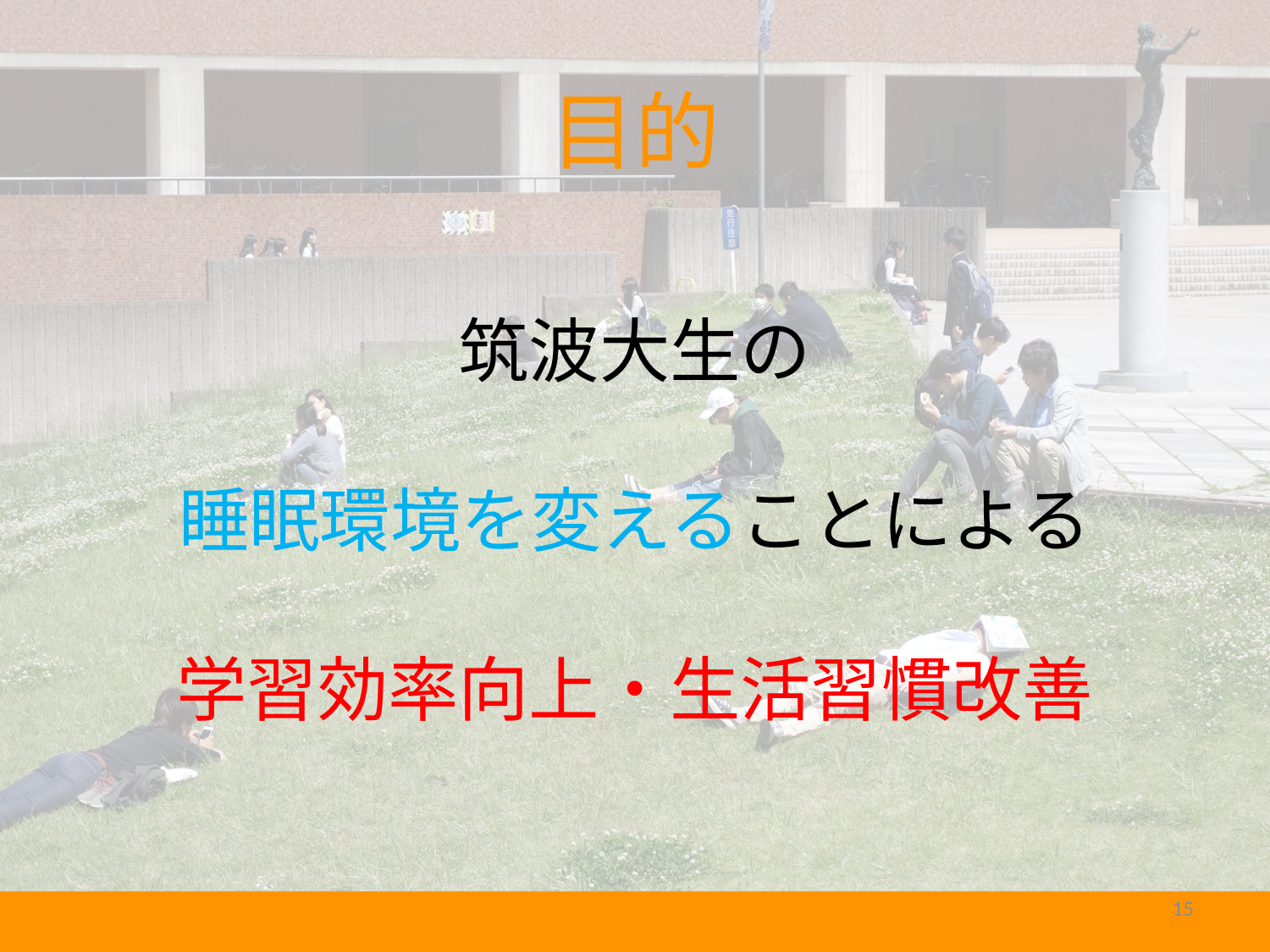

目的
筑波大生の

睡眠環境を変えることによる

学習効率向上・生活習慣改善
15